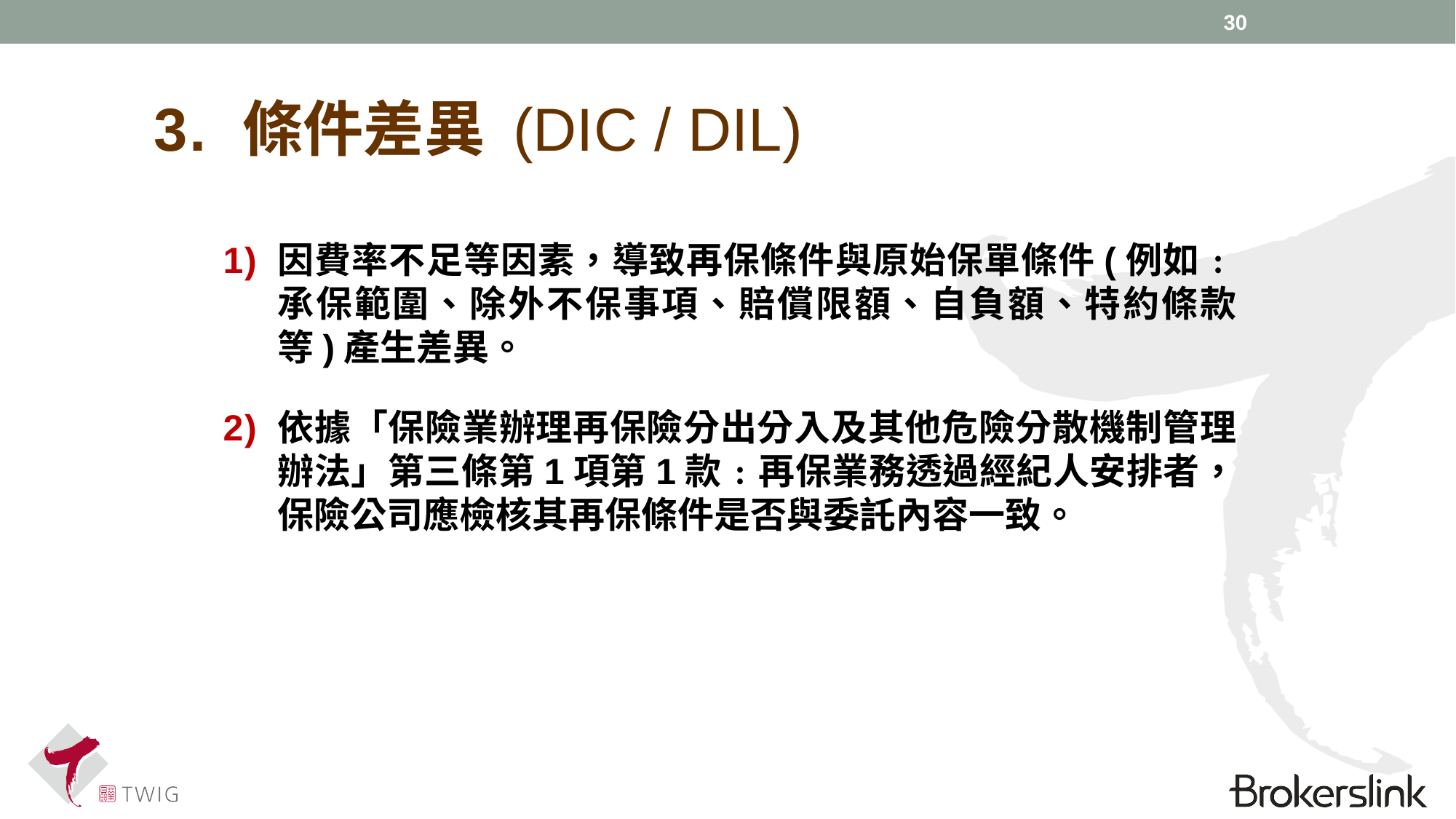

30
條件差異 (DIC / DIL)
因費率不足等因素，導致再保條件與原始保單條件(例如﹕承保範圍、除外不保事項、賠償限額、自負額、特約條款等)產生差異。
依據「保險業辦理再保險分出分入及其他危險分散機制管理辦法」第三條第1項第1款﹕再保業務透過經紀人安排者，保險公司應檢核其再保條件是否與委託內容一致。